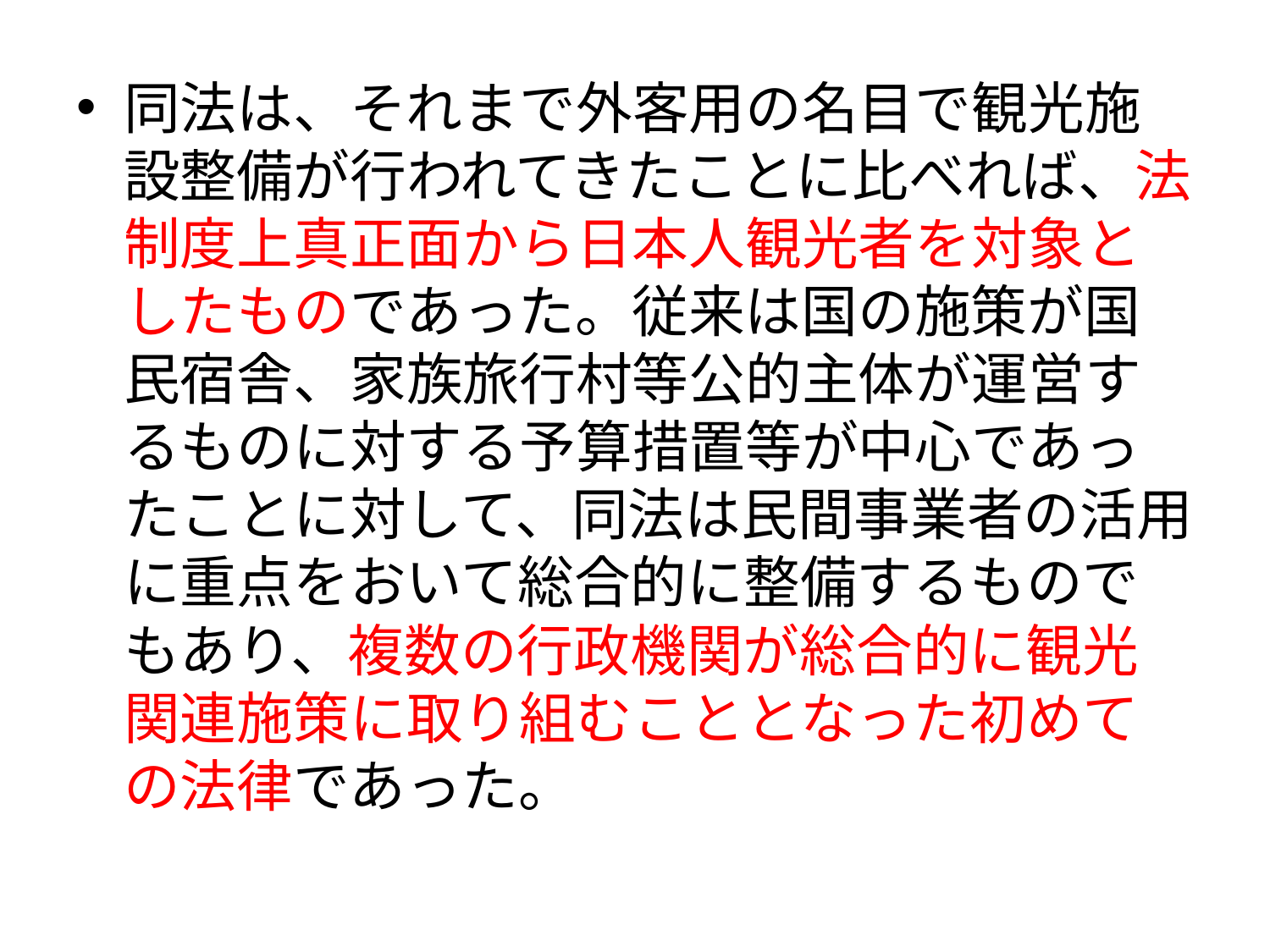

同法は、それまで外客用の名目で観光施設整備が行われてきたことに比べれば、法制度上真正面から日本人観光者を対象としたものであった。従来は国の施策が国民宿舎、家族旅行村等公的主体が運営するものに対する予算措置等が中心であったことに対して、同法は民間事業者の活用に重点をおいて総合的に整備するものでもあり、複数の行政機関が総合的に観光関連施策に取り組むこととなった初めての法律であった。